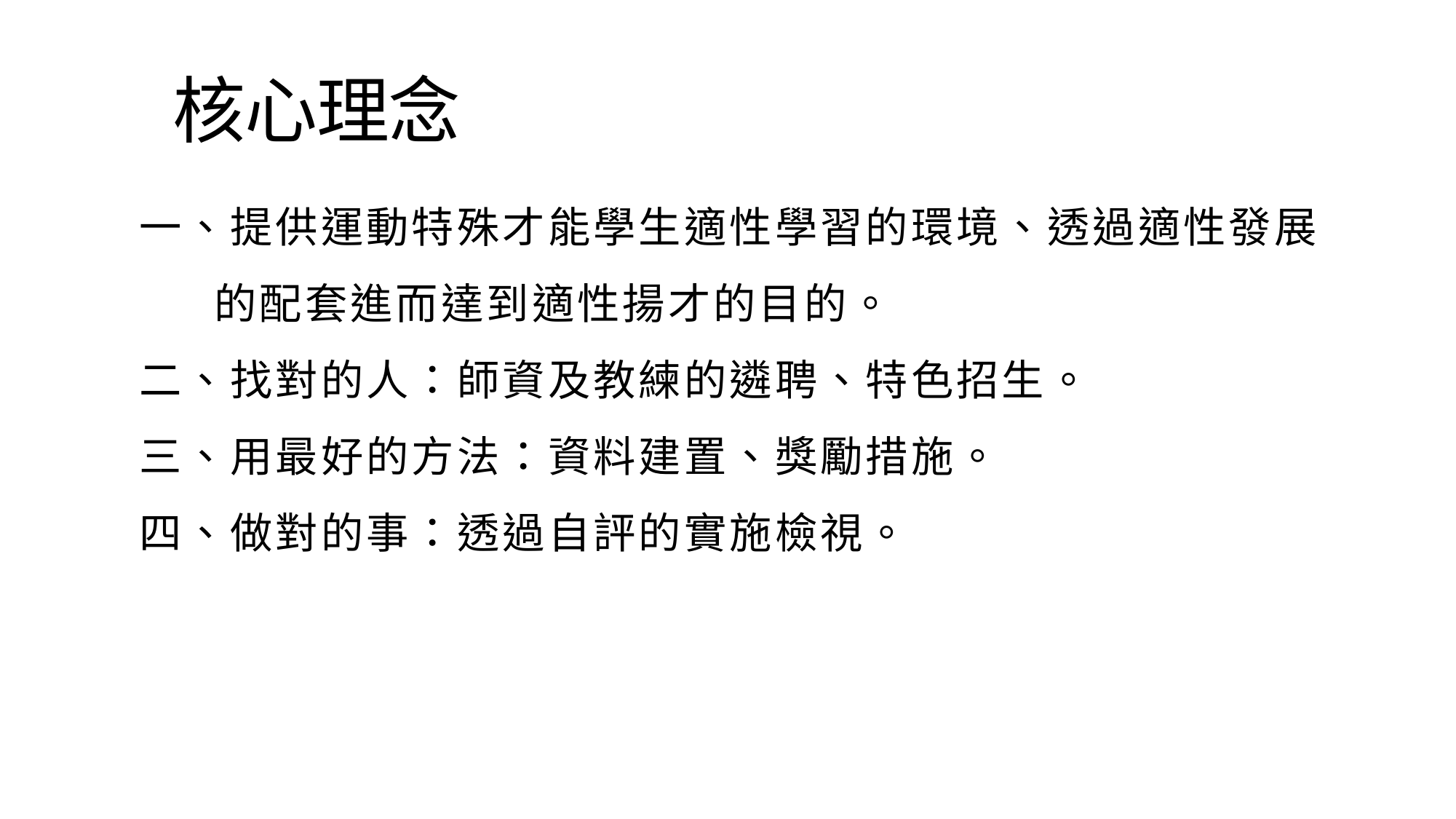

# 核心理念
一、提供運動特殊才能學生適性學習的環境、透過適性發展
      的配套進而達到適性揚才的目的。
二、找對的人：師資及教練的遴聘、特色招生。
三、用最好的方法：資料建置、獎勵措施。
四、做對的事：透過自評的實施檢視。
3